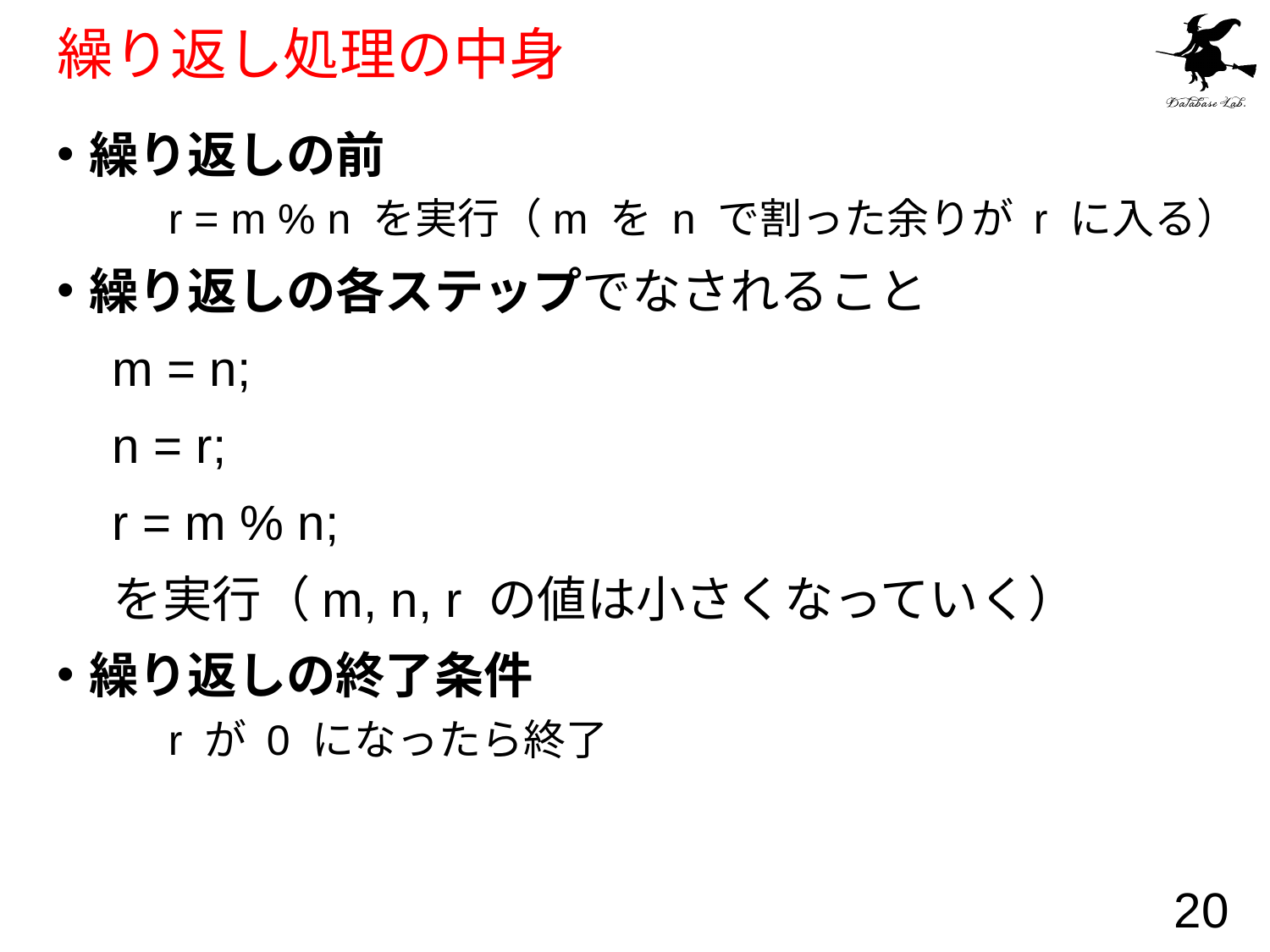

# 繰り返し処理の中身
繰り返しの前
    r = m % n を実行（m を n で割った余りが r に入る）
繰り返しの各ステップでなされること
    m = n;
    n = r;
    r = m % n;
    を実行（m, n, r の値は小さくなっていく）
繰り返しの終了条件
    r が 0 になったら終了
20